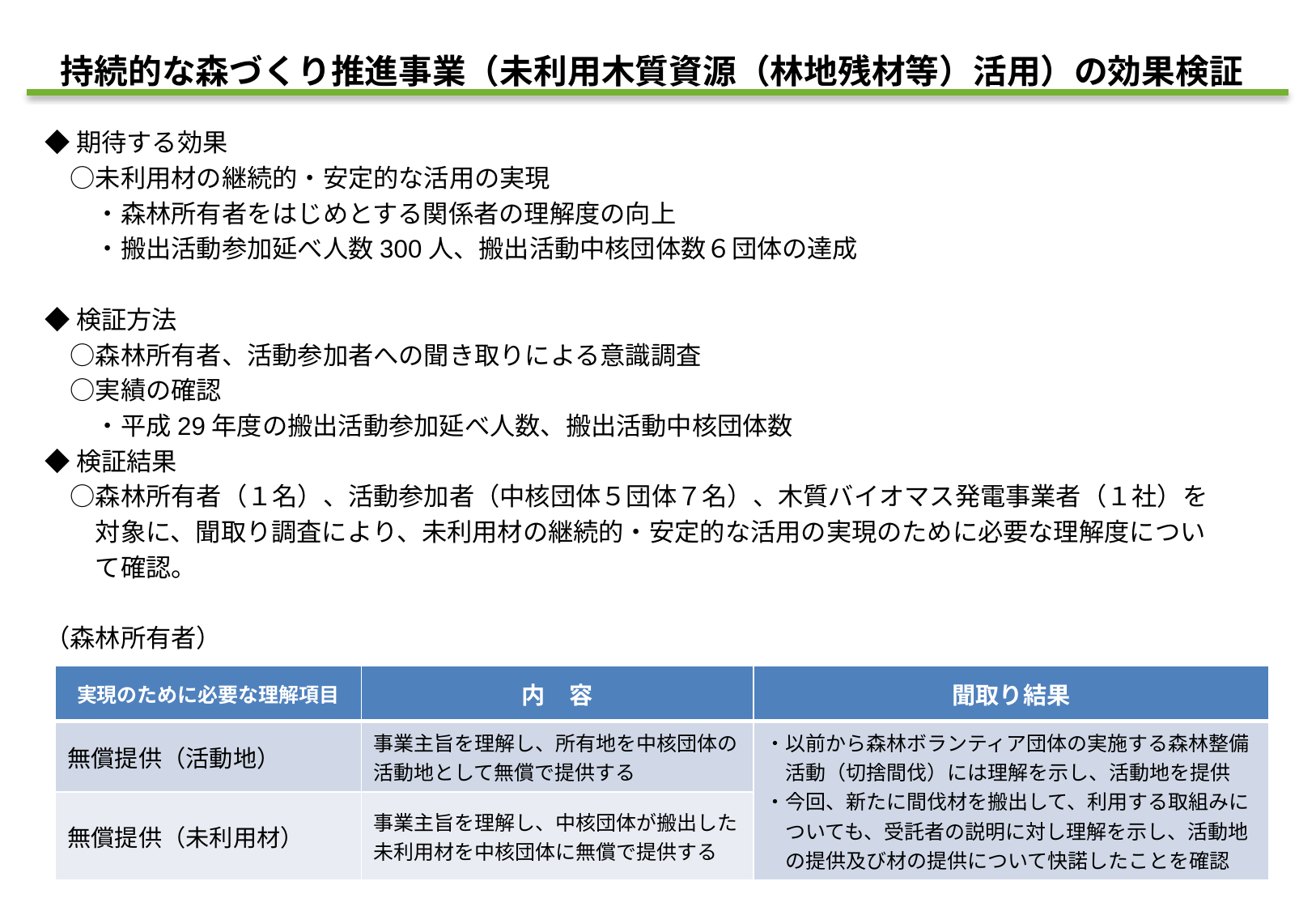

持続的な森づくり推進事業（未利用木質資源（林地残材等）活用）の効果検証

◆期待する効果
　○未利用材の継続的・安定的な活用の実現
　　・森林所有者をはじめとする関係者の理解度の向上
　　・搬出活動参加延べ人数300人、搬出活動中核団体数６団体の達成

◆検証方法
　○森林所有者、活動参加者への聞き取りによる意識調査
　○実績の確認
　　・平成29年度の搬出活動参加延べ人数、搬出活動中核団体数
◆検証結果
　○森林所有者（１名）、活動参加者（中核団体５団体７名）、木質バイオマス発電事業者（１社）を
　　対象に、聞取り調査により、未利用材の継続的・安定的な活用の実現のために必要な理解度につい
　　て確認。

（森林所有者）

| 実現のために必要な理解項目 | 内　容 | 聞取り結果 |
| --- | --- | --- |
| 無償提供（活動地） | 事業主旨を理解し、所有地を中核団体の活動地として無償で提供する | ・以前から森林ボランティア団体の実施する森林整備 　活動（切捨間伐）には理解を示し、活動地を提供 ・今回、新たに間伐材を搬出して、利用する取組みに 　ついても、受託者の説明に対し理解を示し、活動地 　の提供及び材の提供について快諾したことを確認 |
| 無償提供（未利用材） | 事業主旨を理解し、中核団体が搬出した未利用材を中核団体に無償で提供する |  |